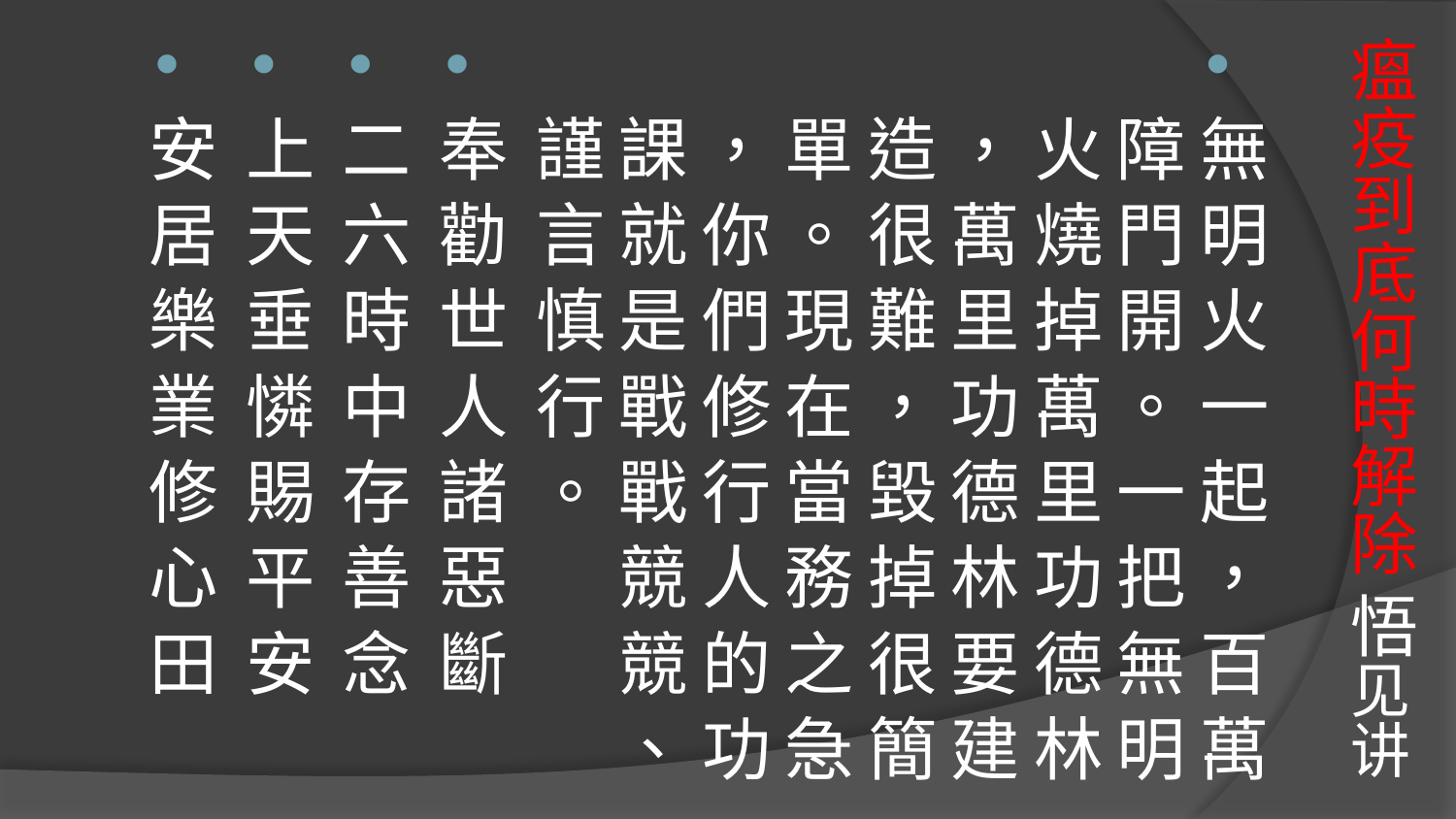

# 瘟疫到底何時解除 悟见讲
無 明 火 一 起 ， 百 萬 障 門 開 。 一 把 無 明 火 燒 掉 萬 里 功 德 林 ， 萬 里 功 德 林 要 建 造 很 難 ， 毀 掉 很 簡 單 。 現 在 當 務 之 急 ， 你 們 修 行 人 的 功 課 就 是 戰 戰 競 競 、 謹 言 慎 行 。
奉 勸 世 人 諸 惡 斷
二 六 時 中 存 善 念
上 天 垂 憐 賜 平 安
安 居 樂 業 修 心 田